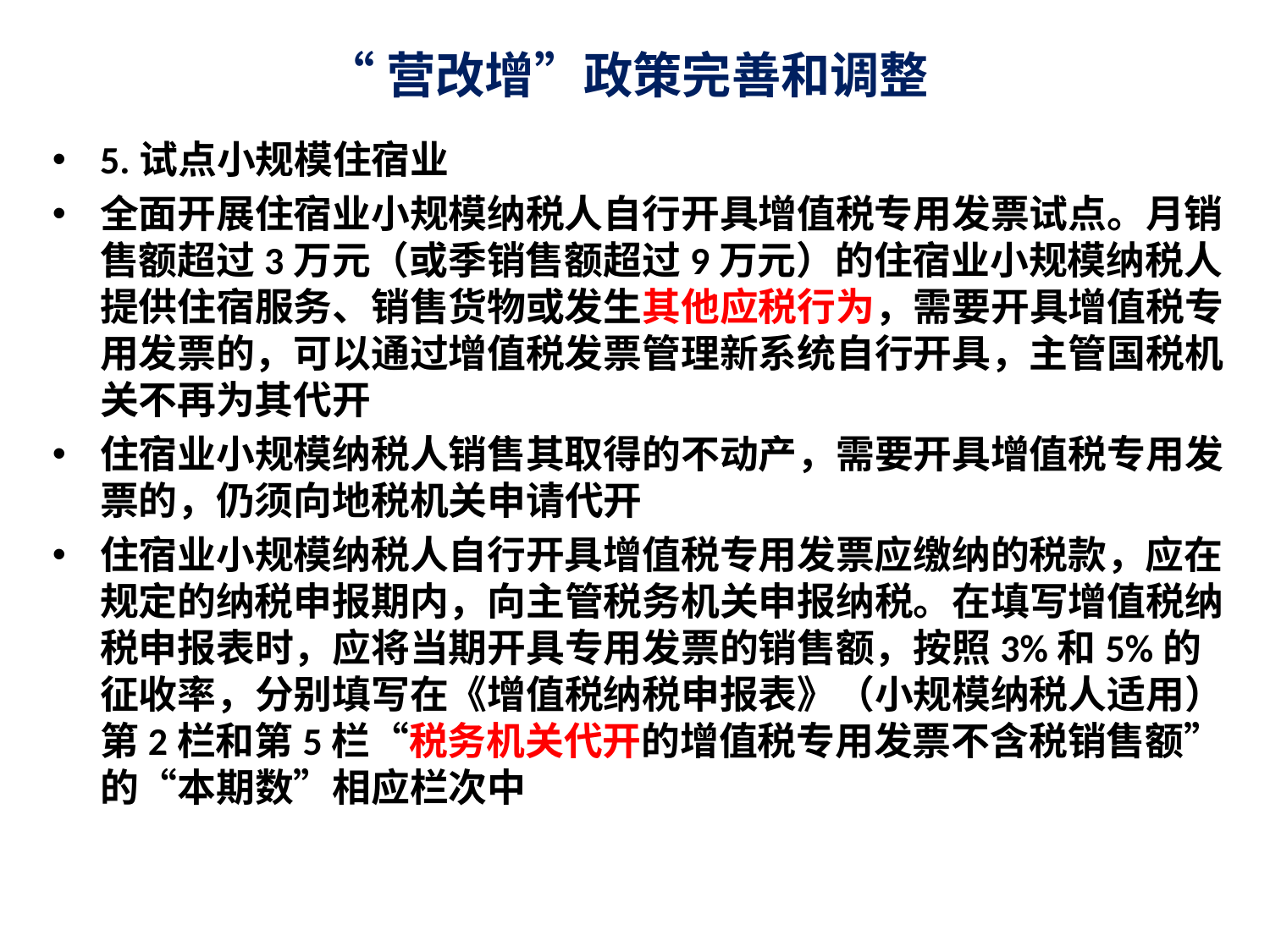

# “营改增”政策完善和调整
5.试点小规模住宿业
全面开展住宿业小规模纳税人自行开具增值税专用发票试点。月销售额超过3万元（或季销售额超过9万元）的住宿业小规模纳税人提供住宿服务、销售货物或发生其他应税行为，需要开具增值税专用发票的，可以通过增值税发票管理新系统自行开具，主管国税机关不再为其代开
住宿业小规模纳税人销售其取得的不动产，需要开具增值税专用发票的，仍须向地税机关申请代开
住宿业小规模纳税人自行开具增值税专用发票应缴纳的税款，应在规定的纳税申报期内，向主管税务机关申报纳税。在填写增值税纳税申报表时，应将当期开具专用发票的销售额，按照3%和5%的征收率，分别填写在《增值税纳税申报表》（小规模纳税人适用）第2栏和第5栏“税务机关代开的增值税专用发票不含税销售额”的“本期数”相应栏次中